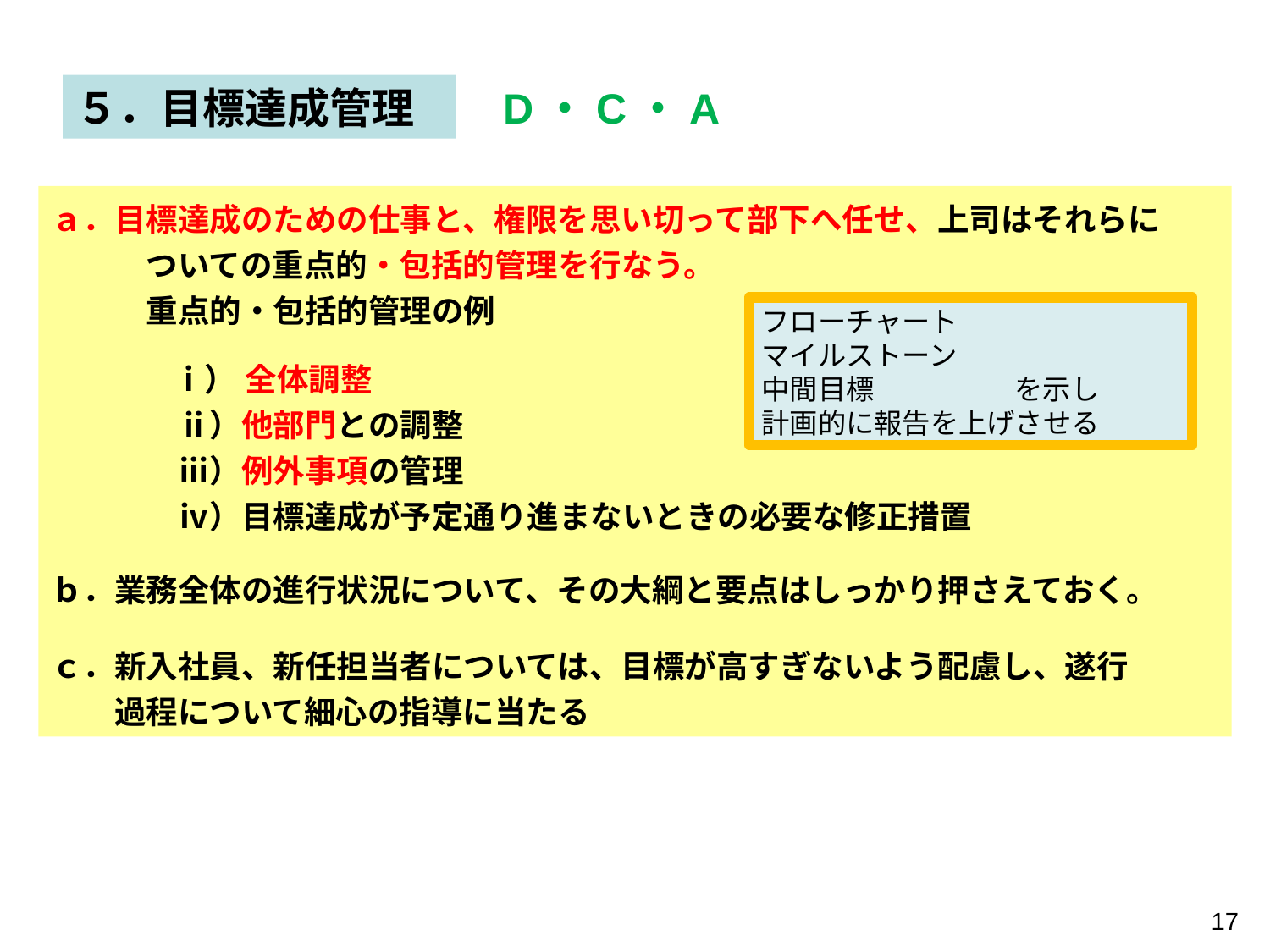

５．目標達成管理
D・C・A
ａ．目標達成のための仕事と、権限を思い切って部下へ任せ、上司はそれらに
　　　ついての重点的・包括的管理を行なう。
　　　重点的・包括的管理の例

　　　   ⅰ） 全体調整
　　　　ⅱ）他部門との調整
　　　　ⅲ）例外事項の管理
　　　　ⅳ）目標達成が予定通り進まないときの必要な修正措置

ｂ．業務全体の進行状況について、その大綱と要点はしっかり押さえておく。

ｃ．新入社員、新任担当者については、目標が高すぎないよう配慮し、遂行
　　過程について細心の指導に当たる
フローチャート
マイルストーン
中間目標　　　　　を示し
計画的に報告を上げさせる
17